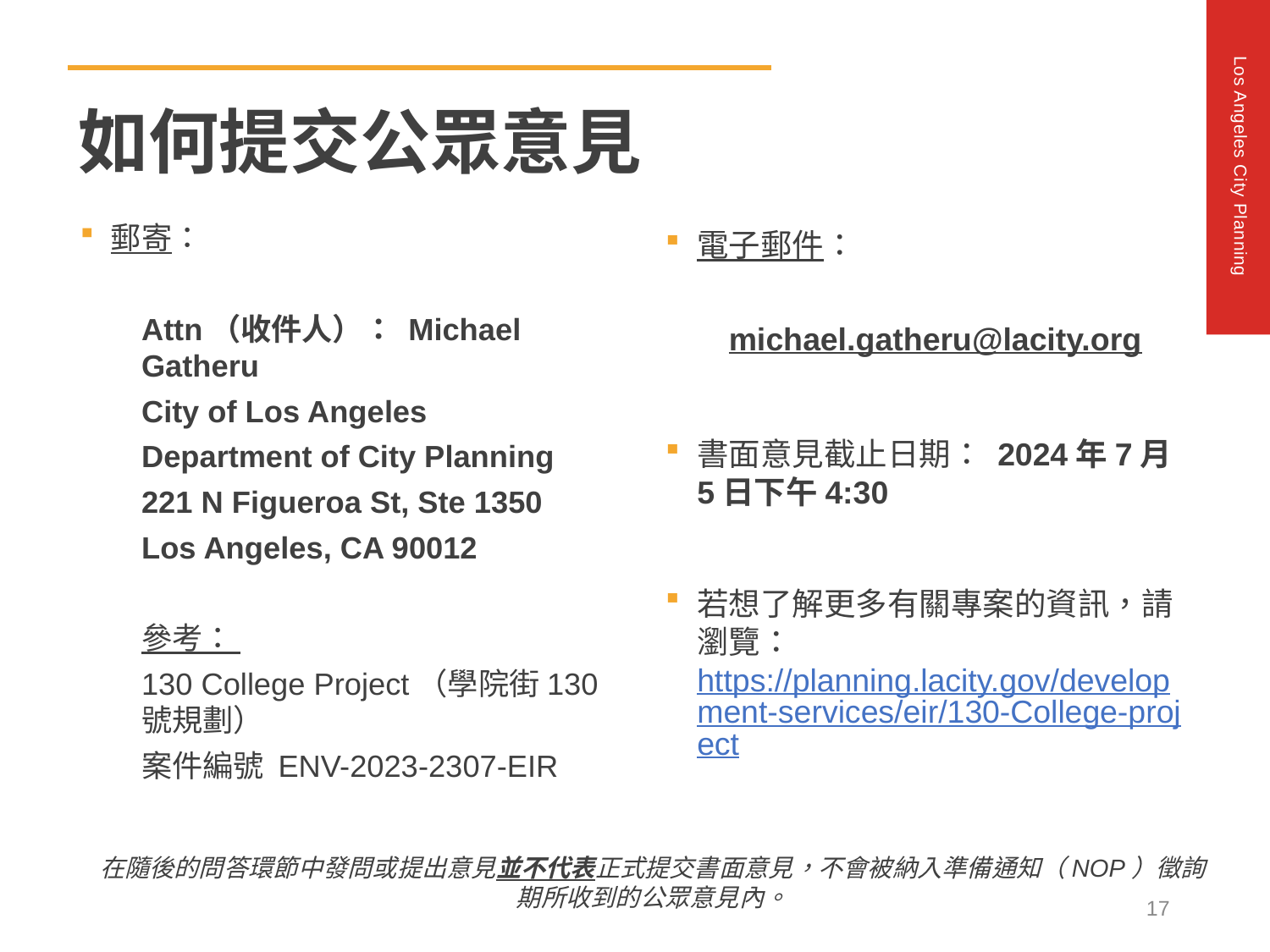

如何提交公眾意見
郵寄：

Attn（收件人）： Michael Gatheru
City of Los Angeles
Department of City Planning
221 N Figueroa St, Ste 1350
Los Angeles, CA 90012

參考：
130 College Project（學院街130號規劃）
案件編號 ENV-2023-2307-EIR

電子郵件：

michael.gatheru@lacity.org

書面意見截止日期： 2024年7月5日下午4:30

若想了解更多有關專案的資訊，請瀏覽：https://planning.lacity.gov/development-services/eir/130-College-project
在隨後的問答環節中發問或提出意見並不代表正式提交書面意見，不會被納入準備通知（NOP）徵詢期所收到的公眾意見內。
17